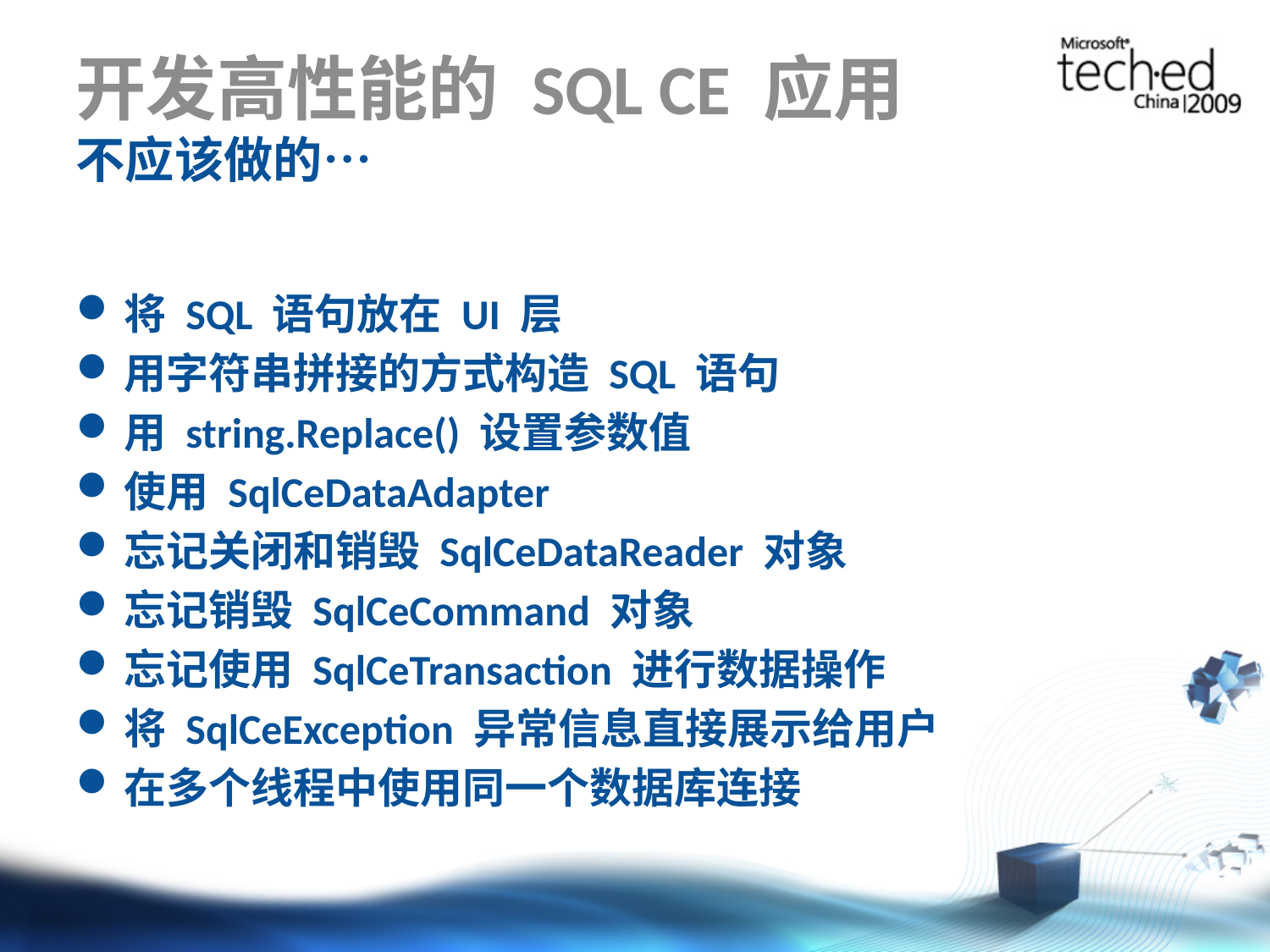

# 开发高性能的 SQL CE 应用 不应该做的…

将 SQL 语句放在 UI 层
用字符串拼接的方式构造 SQL 语句
用 string.Replace() 设置参数值
使用 SqlCeDataAdapter
忘记关闭和销毁 SqlCeDataReader 对象
忘记销毁 SqlCeCommand 对象
忘记使用 SqlCeTransaction 进行数据操作
将 SqlCeException 异常信息直接展示给用户
在多个线程中使用同一个数据库连接